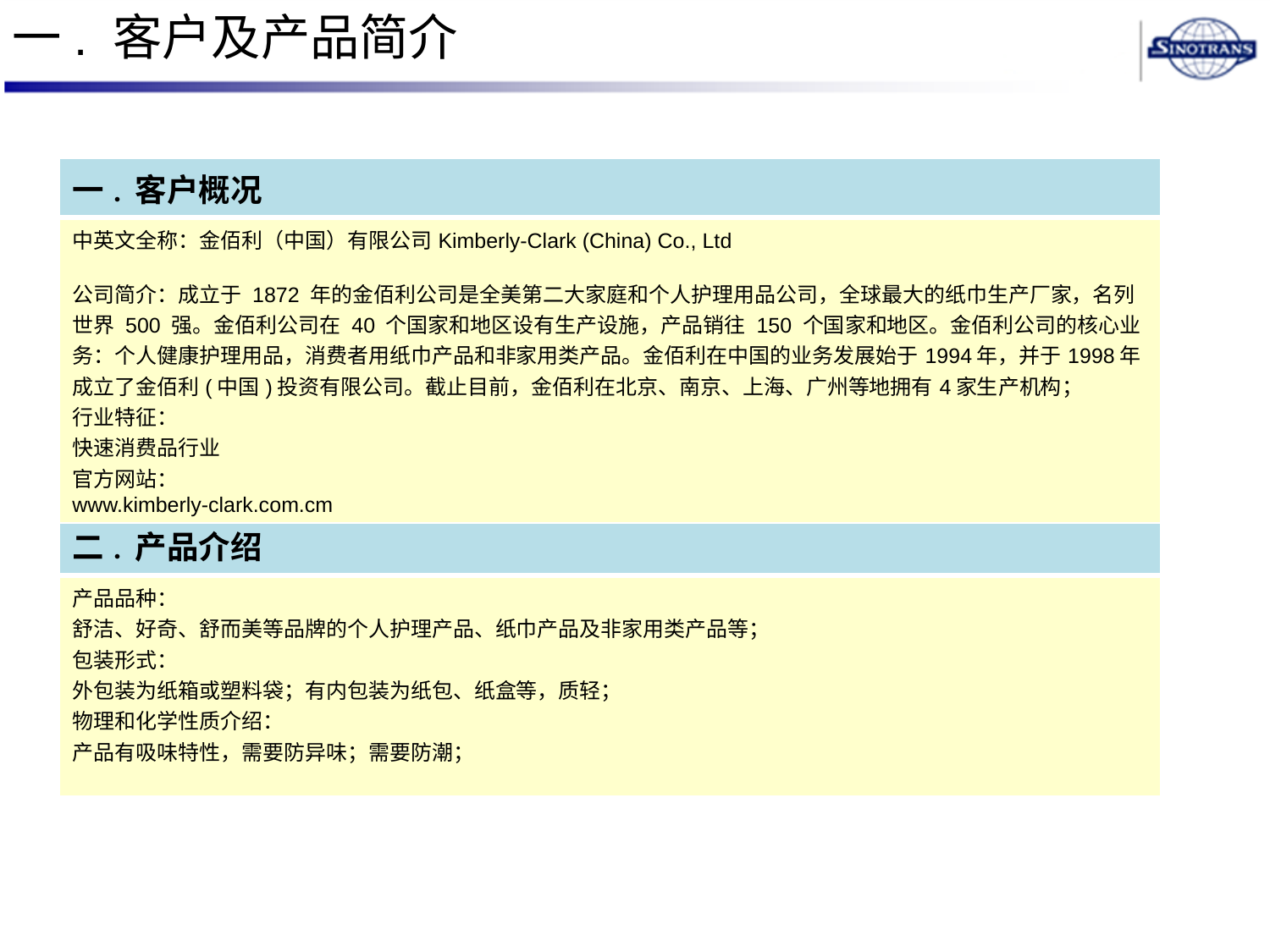

一. 客户及产品简介
| 一. 客户概况 |
| --- |
| 中英文全称：金佰利（中国）有限公司Kimberly-Clark (China) Co., Ltd 公司简介：成立于 1872 年的金佰利公司是全美第二大家庭和个人护理用品公司，全球最大的纸巾生产厂家，名列世界 500 强。金佰利公司在 40 个国家和地区设有生产设施，产品销往 150 个国家和地区。金佰利公司的核心业务：个人健康护理用品，消费者用纸巾产品和非家用类产品。金佰利在中国的业务发展始于1994年，并于1998年成立了金佰利(中国)投资有限公司。截止目前，金佰利在北京、南京、上海、广州等地拥有4家生产机构； 行业特征： 快速消费品行业 官方网站： www.kimberly-clark.com.cm |
| 二. 产品介绍 |
| --- |
| 产品品种： 舒洁、好奇、舒而美等品牌的个人护理产品、纸巾产品及非家用类产品等； 包装形式： 外包装为纸箱或塑料袋；有内包装为纸包、纸盒等，质轻； 物理和化学性质介绍： 产品有吸味特性，需要防异味；需要防潮； |